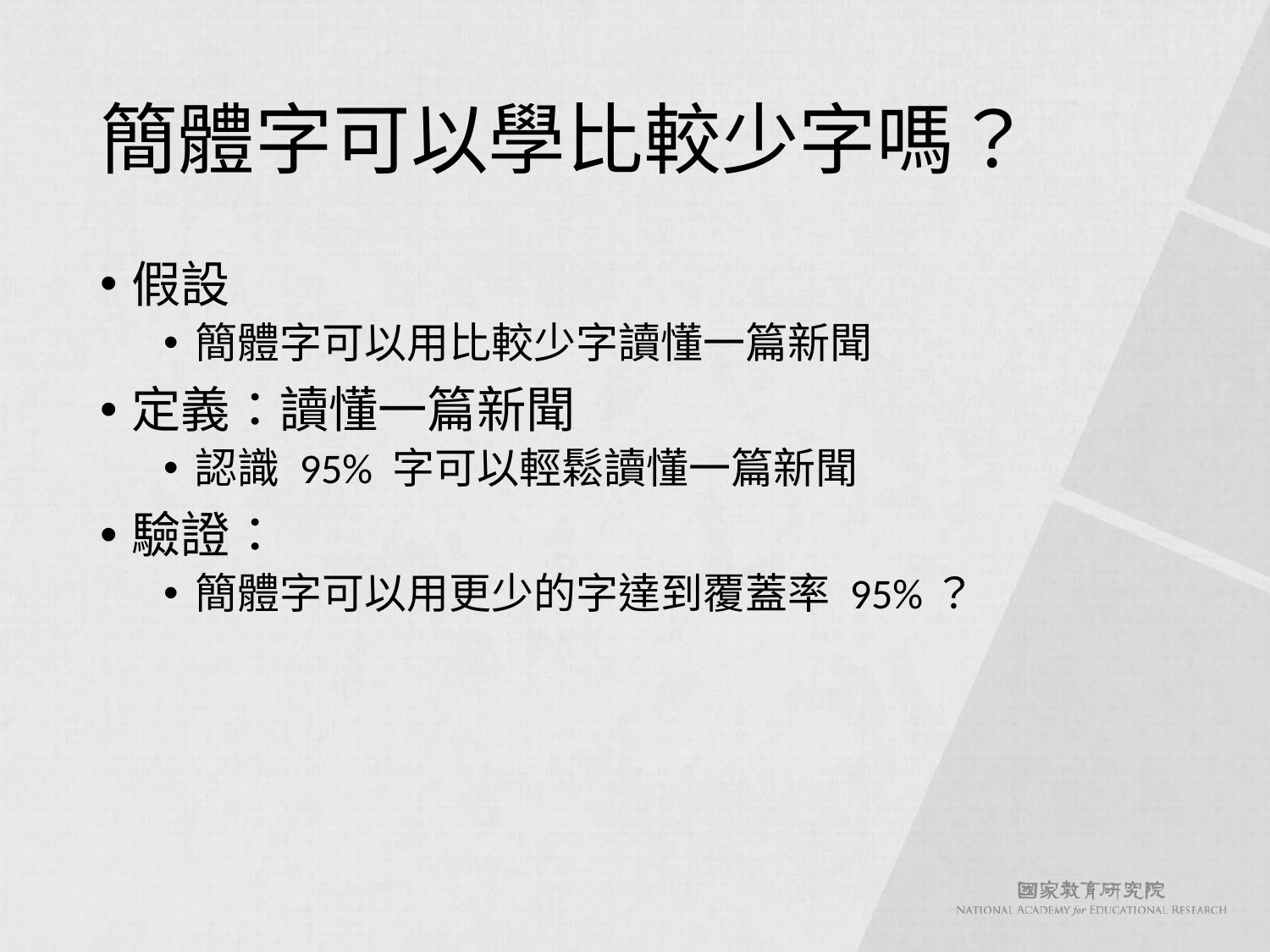

# 簡體字可以學比較少字嗎？
假設
簡體字可以用比較少字讀懂一篇新聞
定義：讀懂一篇新聞
認識 95% 字可以輕鬆讀懂一篇新聞
驗證：
簡體字可以用更少的字達到覆蓋率 95%？